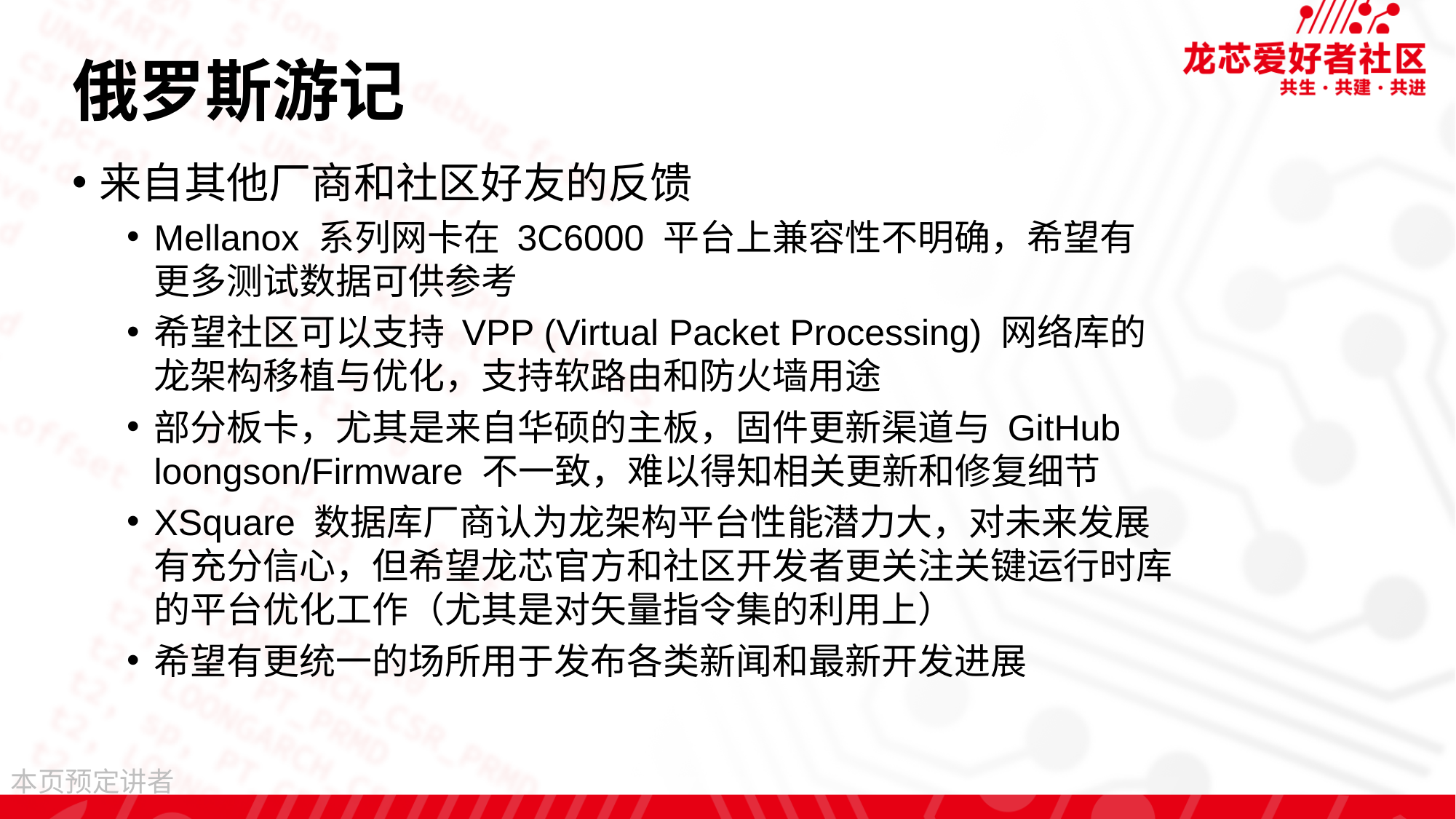

# 俄罗斯游记
来自其他厂商和社区好友的反馈
Mellanox 系列网卡在 3C6000 平台上兼容性不明确，希望有
更多测试数据可供参考
希望社区可以支持 VPP (Virtual Packet Processing) 网络库的龙架构移植与优化，支持软路由和防火墙用途
部分板卡，尤其是来自华硕的主板，固件更新渠道与 GitHub loongson/Firmware 不一致，难以得知相关更新和修复细节
XSquare 数据库厂商认为龙架构平台性能潜力大，对未来发展有充分信心，但希望龙芯官方和社区开发者更关注关键运行时库的平台优化工作（尤其是对矢量指令集的利用上）
希望有更统一的场所用于发布各类新闻和最新开发进展